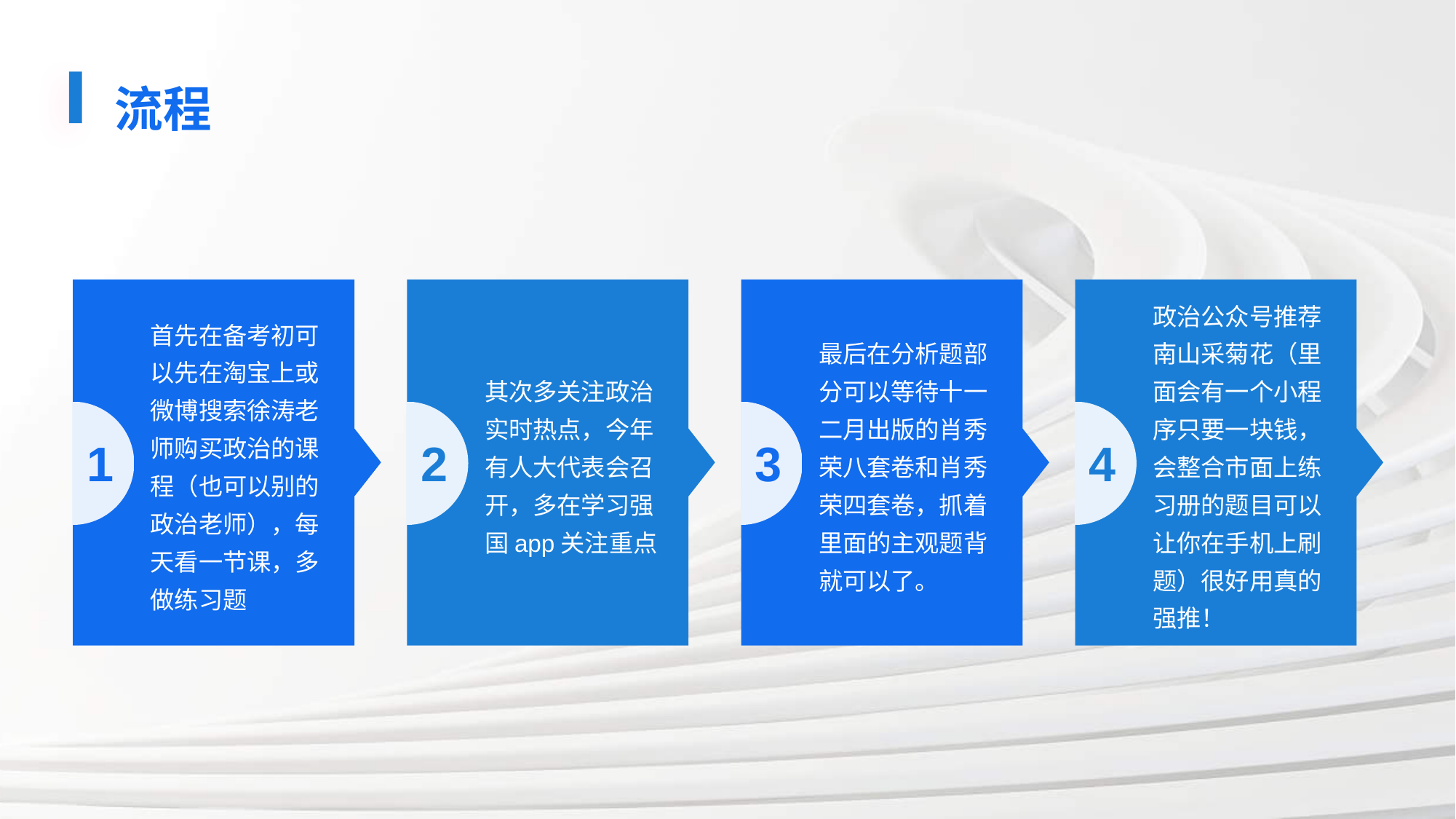

# 流程
首先在备考初可以先在淘宝上或微博搜索徐涛老师购买政治的课程（也可以别的政治老师），每天看一节课，多做练习题
其次多关注政治实时热点，今年有人大代表会召开，多在学习强国app关注重点
最后在分析题部分可以等待十一二月出版的肖秀荣八套卷和肖秀荣四套卷，抓着里面的主观题背就可以了。
政治公众号推荐南山采菊花（里面会有一个小程序只要一块钱，会整合市面上练习册的题目可以让你在手机上刷题）很好用真的强推！
1
2
3
4